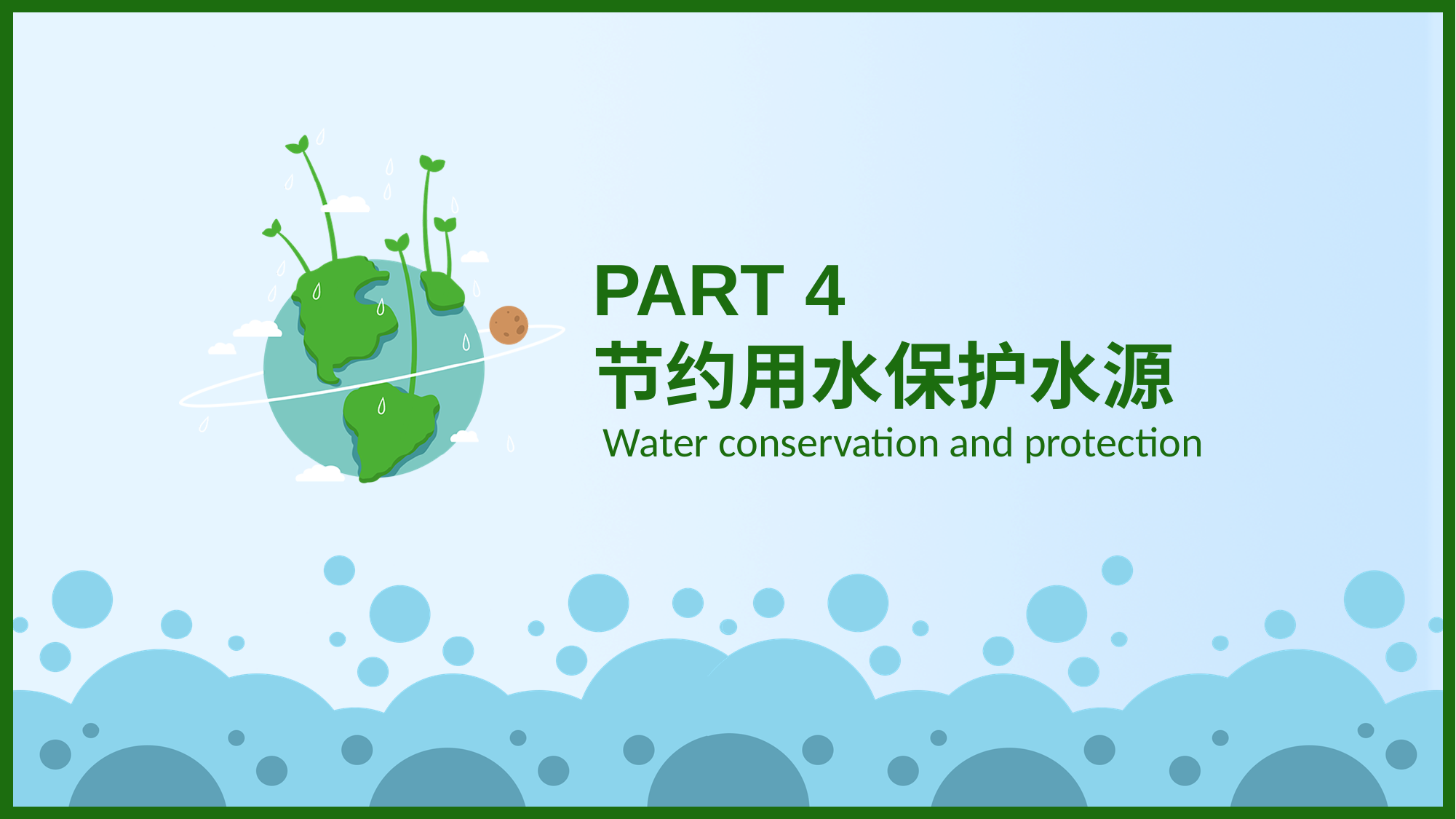

PART 4
节约用水保护水源

Water conservation and protection